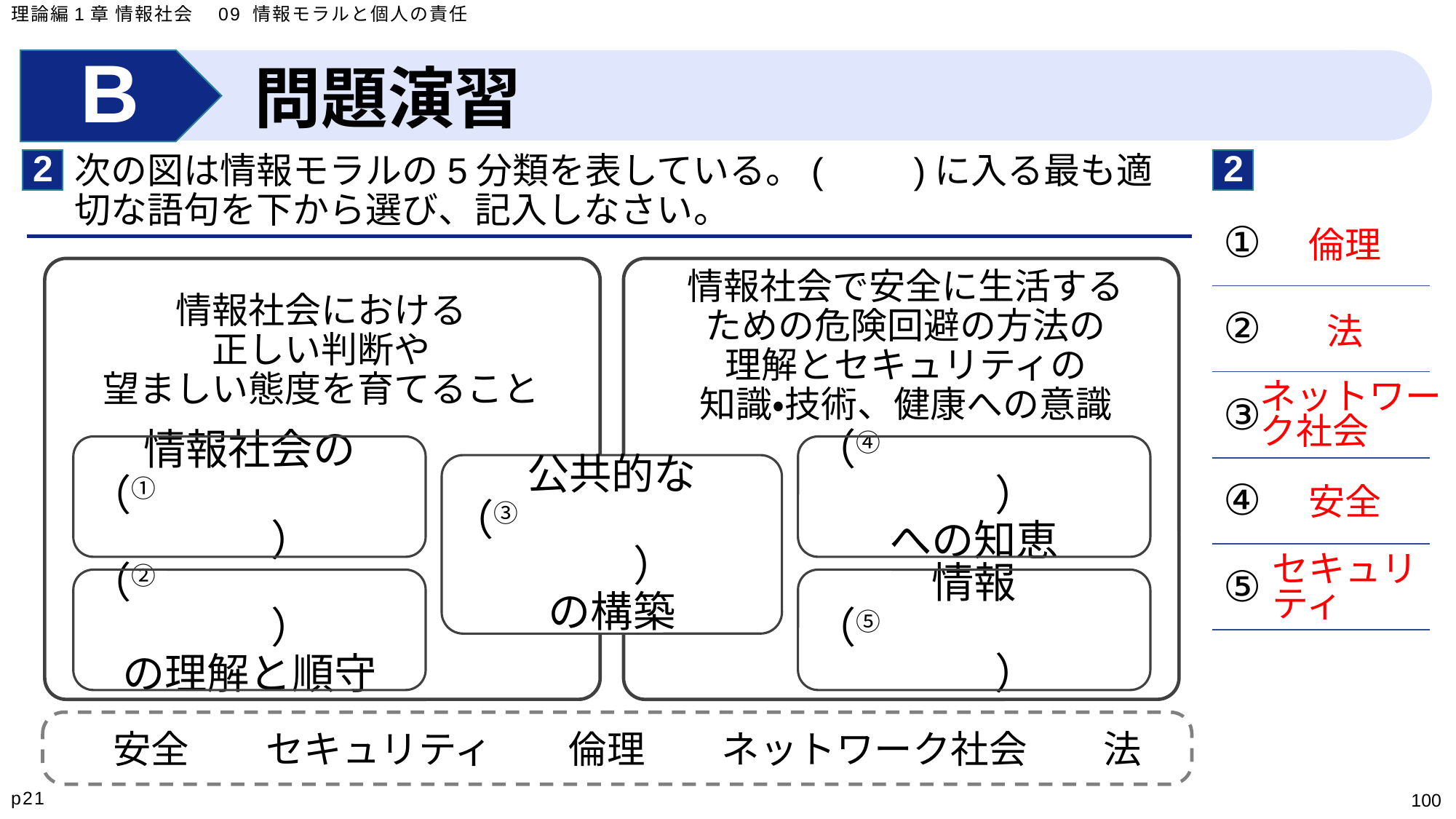

理論編1章 情報社会　09 情報モラルと個人の責任
問題演習
2
2
次の図は情報モラルの5分類を表している。(　　)に入る最も適切な語句を下から選び、記入しなさい。
| ① |
| --- |
| ② |
| ③ |
| ④ |
| ⑤ |
倫理

情報社会で安全に生活する
ための危険回避の方法の
理解とセキュリティの
知識・技術、健康への意識
情報社会における
正しい判断や
望ましい態度を育てること
情報社会の
（①　　　　　　　　）

（②　　　　　　　　）
の理解と順守

（④　　　　　　　　）
への知恵

情報
（⑤　　　　　　　　）

公共的な
（③　　　　　　　　）
の構築
法
ネットワー
ク社会
安全
セキュリ
ティ

　　安全　　セキュリティ　　倫理　　ネットワーク社会　　法
p21
100